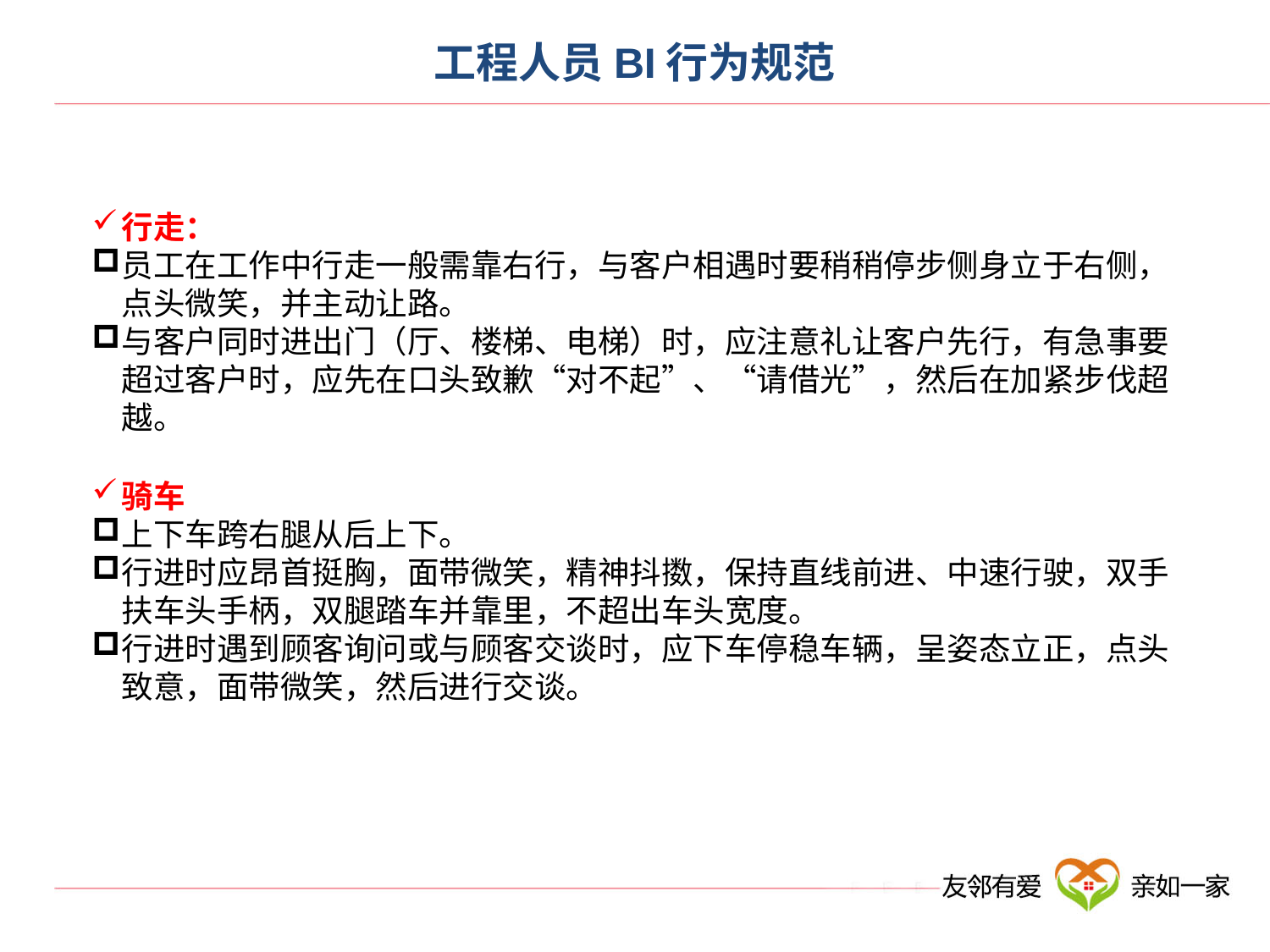

# 工程人员BI行为规范
行走：
员工在工作中行走一般需靠右行，与客户相遇时要稍稍停步侧身立于右侧，点头微笑，并主动让路。
与客户同时进出门（厅、楼梯、电梯）时，应注意礼让客户先行，有急事要超过客户时，应先在口头致歉“对不起”、“请借光”，然后在加紧步伐超越。
骑车
上下车跨右腿从后上下。
行进时应昂首挺胸，面带微笑，精神抖擞，保持直线前进、中速行驶，双手扶车头手柄，双腿踏车并靠里，不超出车头宽度。
行进时遇到顾客询问或与顾客交谈时，应下车停稳车辆，呈姿态立正，点头致意，面带微笑，然后进行交谈。